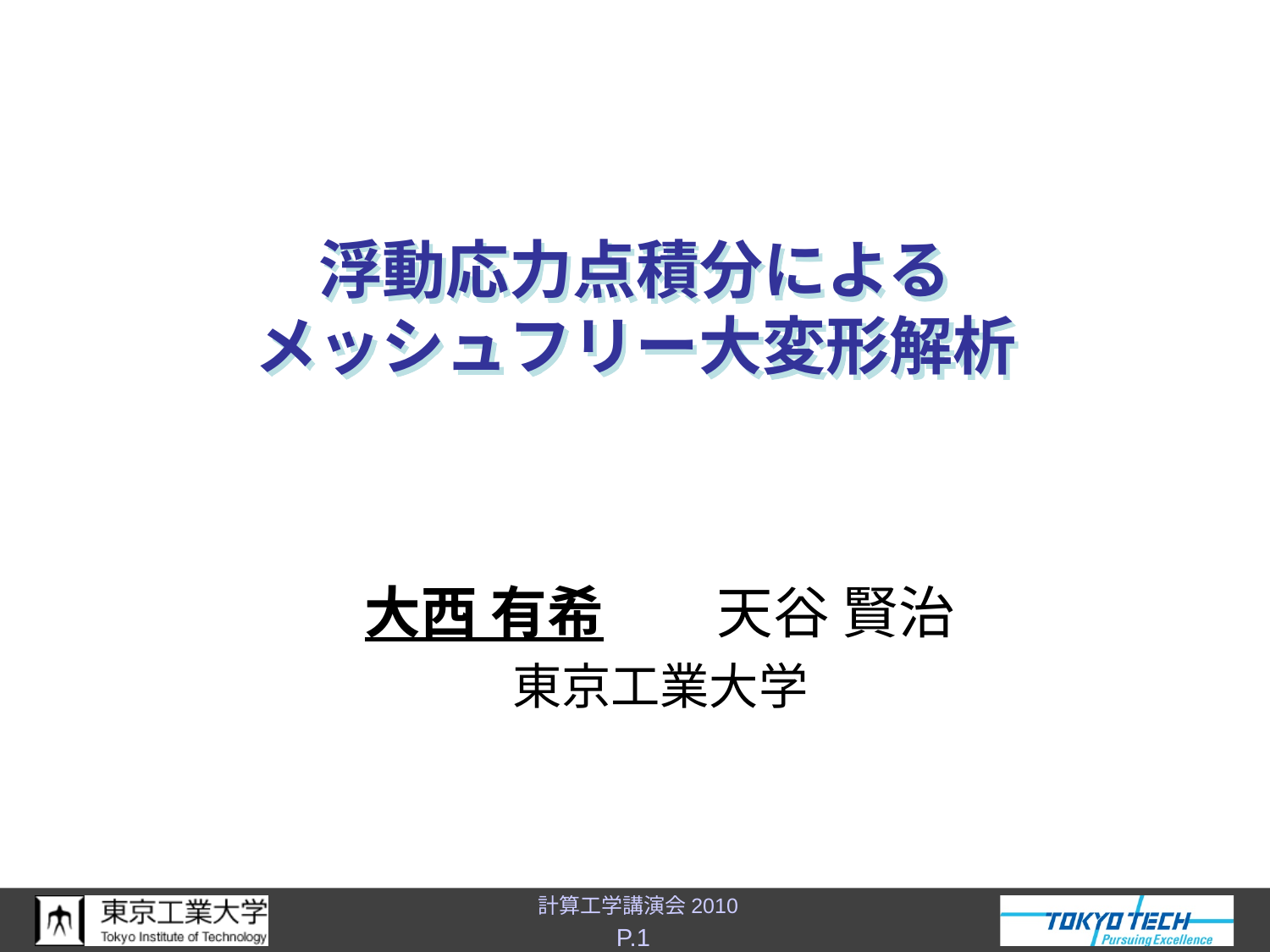

# 浮動応力点積分による メッシュフリー大変形解析
大西 有希　　天谷 賢治
東京工業大学